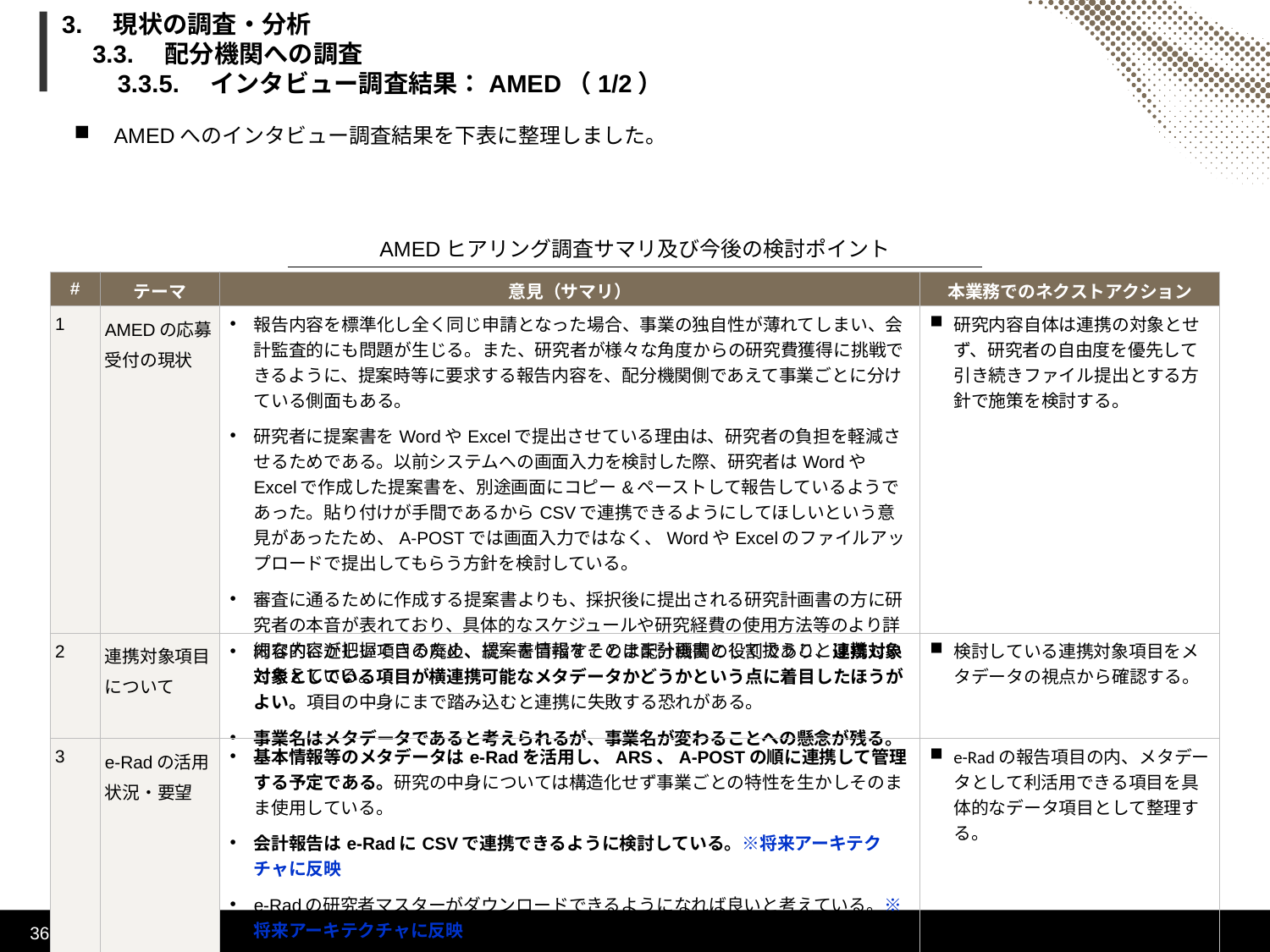

# 3.　現状の調査・分析 　3.3.　配分機関への調査 　　3.3.5.　インタビュー調査結果：AMED（1/2）
AMEDへのインタビュー調査結果を下表に整理しました。
AMEDヒアリング調査サマリ及び今後の検討ポイント
| # | テーマ | 意見（サマリ） | 本業務でのネクストアクション |
| --- | --- | --- | --- |
| 1 | AMEDの応募受付の現状 | 報告内容を標準化し全く同じ申請となった場合、事業の独自性が薄れてしまい、会計監査的にも問題が生じる。また、研究者が様々な角度からの研究費獲得に挑戦できるように、提案時等に要求する報告内容を、配分機関側であえて事業ごとに分けている側面もある。 研究者に提案書をWordやExcelで提出させている理由は、研究者の負担を軽減させるためである。以前システムへの画面入力を検討した際、研究者はWordやExcelで作成した提案書を、別途画面にコピー&ペーストして報告しているようであった。貼り付けが手間であるからCSVで連携できるようにしてほしいという意見があったため、A-POSTでは画面入力ではなく、WordやExcelのファイルアップロードで提出してもらう方針を検討している。 審査に通るために作成する提案書よりも、採択後に提出される研究計画書の方に研究者の本音が表れており、具体的なスケジュールや研究経費の使用方法等のより詳細な内容が把握できるため、提案書情報をそのまま計画書として扱うことは難しいと考えている。 | 研究内容自体は連携の対象とせず、研究者の自由度を優先して引き続きファイル提出とする方針で施策を検討する。 |
| 2 | 連携対象項目について | 内容的に近しい項目の廃止、統一を目指すことは配分機関の役割であり、連携対象対象としている項目が横連携可能なメタデータかどうかという点に着目したほうがよい。項目の中身にまで踏み込むと連携に失敗する恐れがある。 事業名はメタデータであると考えられるが、事業名が変わることへの懸念が残る。 | 検討している連携対象項目をメタデータの視点から確認する。 |
| 3 | e-Radの活用状況・要望 | 基本情報等のメタデータはe-Radを活用し、ARS、A-POSTの順に連携して管理する予定である。研究の中身については構造化せず事業ごとの特性を生かしそのまま使用している。 会計報告はe-RadにCSVで連携できるように検討している。※将来アーキテクチャに反映 e-Radの研究者マスターがダウンロードできるようになれば良いと考えている。※将来アーキテクチャに反映 e-Radに登録されたエフォート率や他の配分機関の研究費の獲得状況について、府省庁は閲覧できるが、配分機関には閲覧権限がない。(※内閣府打合せより、配分機関も閲覧できるとのこと。) | e-Radの報告項目の内、メタデータとして利活用できる項目を具体的なデータ項目として整理する。 |